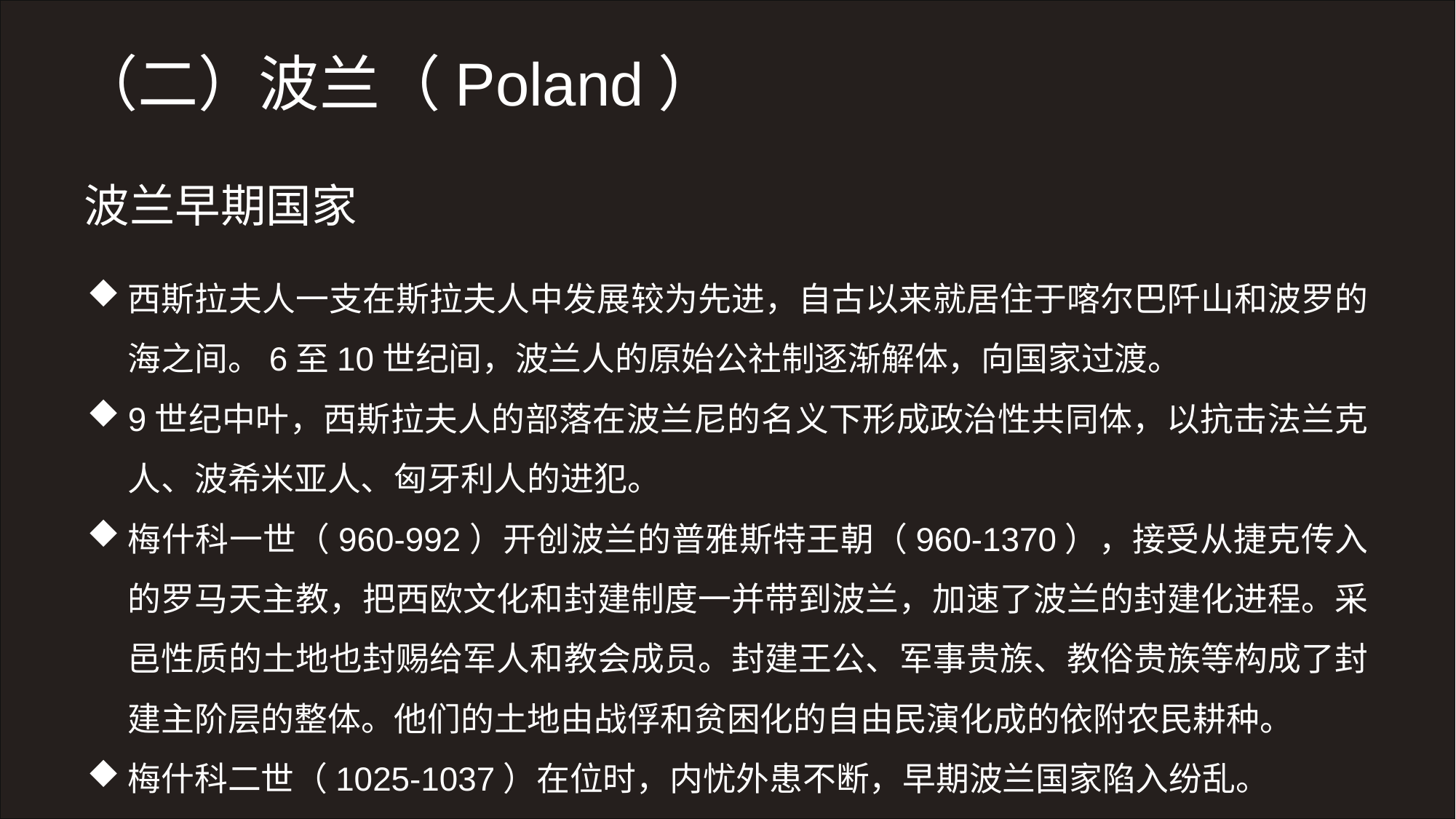

（二）波兰（Poland）
波兰早期国家
西斯拉夫人一支在斯拉夫人中发展较为先进，自古以来就居住于喀尔巴阡山和波罗的海之间。6至10世纪间，波兰人的原始公社制逐渐解体，向国家过渡。
9世纪中叶，西斯拉夫人的部落在波兰尼的名义下形成政治性共同体，以抗击法兰克人、波希米亚人、匈牙利人的进犯。
梅什科一世（960-992）开创波兰的普雅斯特王朝（960-1370），接受从捷克传入的罗马天主教，把西欧文化和封建制度一并带到波兰，加速了波兰的封建化进程。采邑性质的土地也封赐给军人和教会成员。封建王公、军事贵族、教俗贵族等构成了封建主阶层的整体。他们的土地由战俘和贫困化的自由民演化成的依附农民耕种。
梅什科二世（1025-1037）在位时，内忧外患不断，早期波兰国家陷入纷乱。